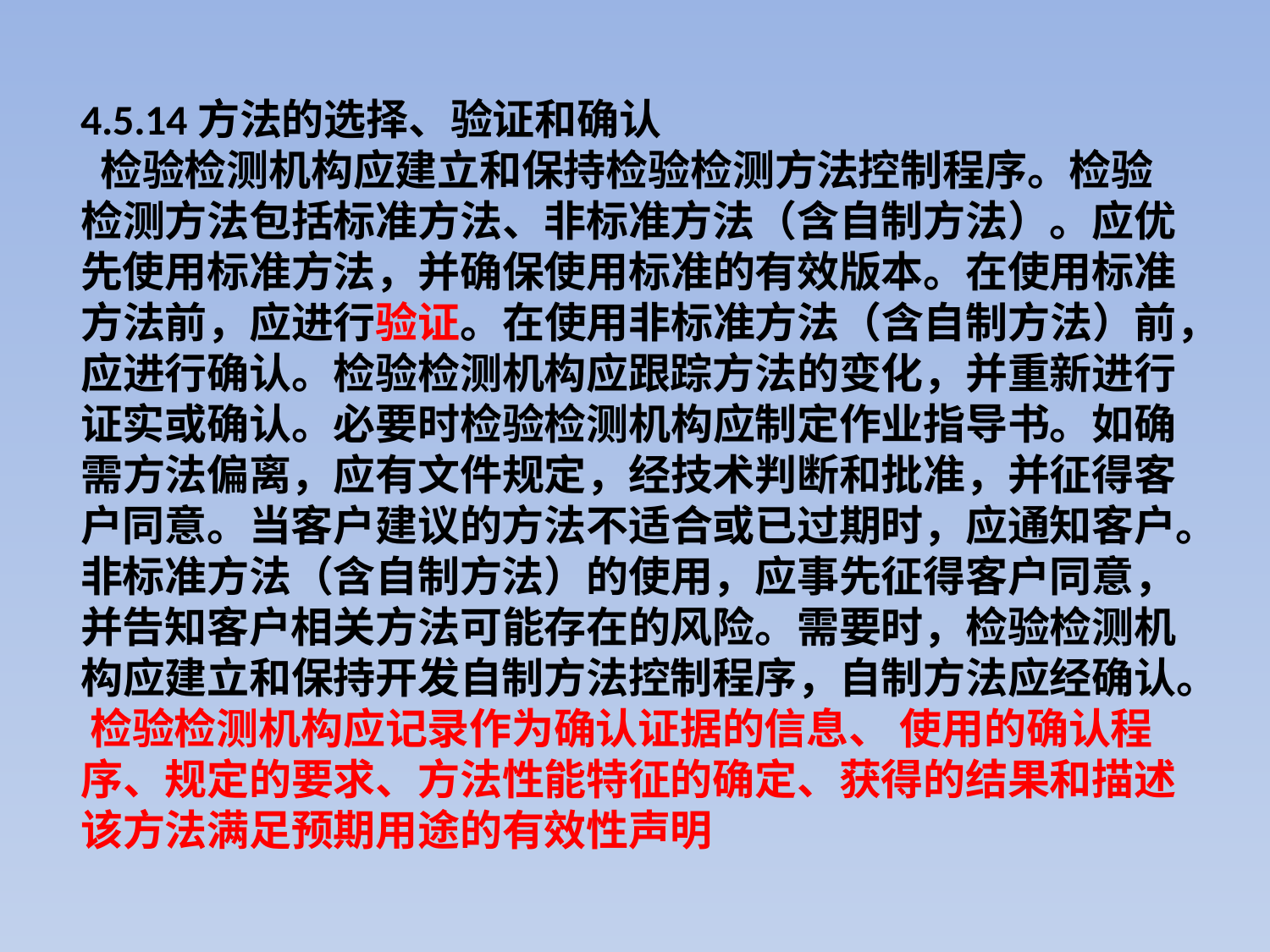

4.5.14方法的选择、验证和确认
 检验检测机构应建立和保持检验检测方法控制程序。检验检测方法包括标准方法、非标准方法（含自制方法）。应优先使用标准方法，并确保使用标准的有效版本。在使用标准方法前，应进行验证。在使用非标准方法（含自制方法）前，应进行确认。检验检测机构应跟踪方法的变化，并重新进行证实或确认。必要时检验检测机构应制定作业指导书。如确需方法偏离，应有文件规定，经技术判断和批准，并征得客户同意。当客户建议的方法不适合或已过期时，应通知客户。
非标准方法（含自制方法）的使用，应事先征得客户同意，并告知客户相关方法可能存在的风险。需要时，检验检测机构应建立和保持开发自制方法控制程序，自制方法应经确认。 检验检测机构应记录作为确认证据的信息、 使用的确认程序、规定的要求、方法性能特征的确定、获得的结果和描述该方法满足预期用途的有效性声明